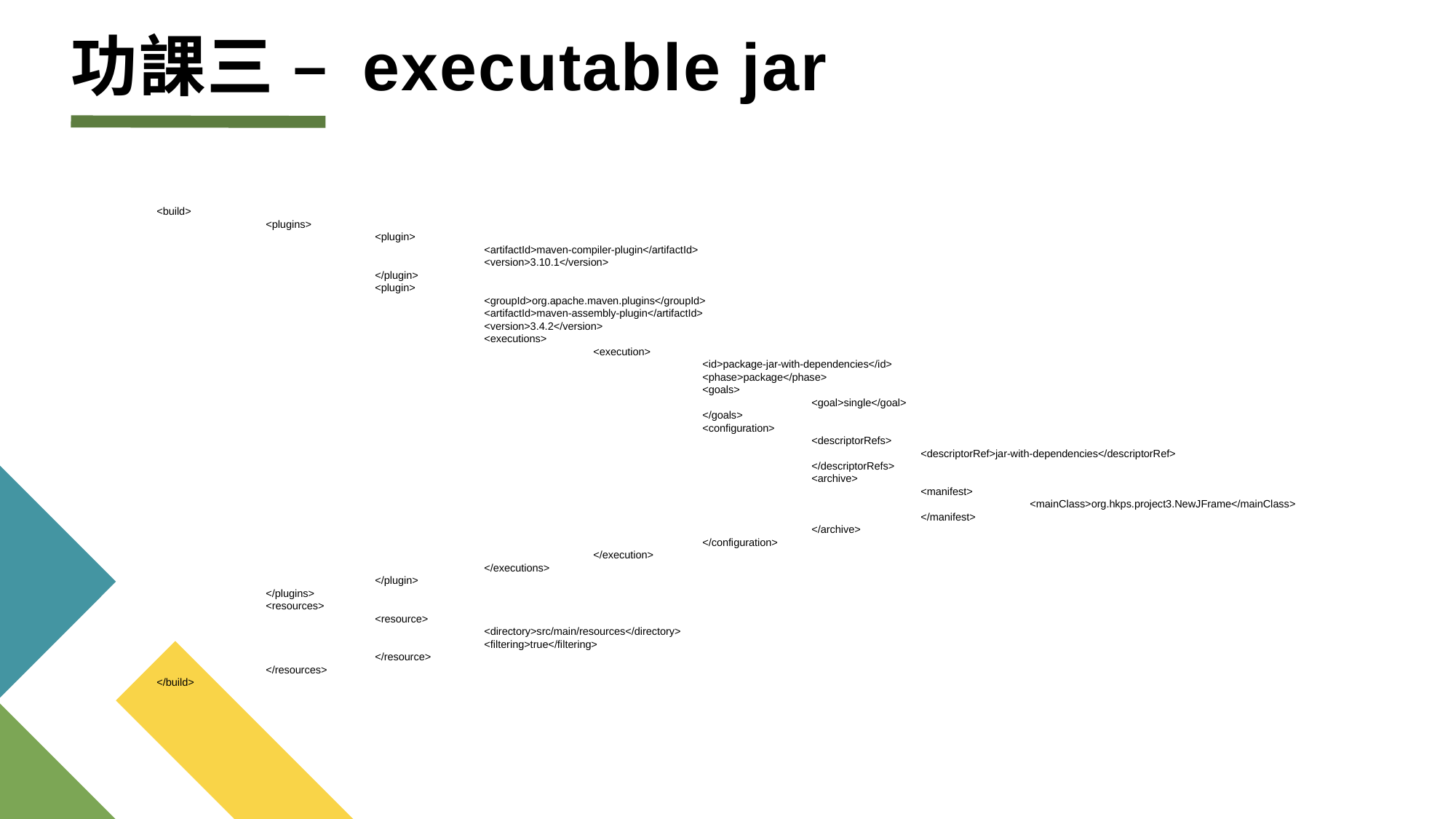

# 功課三 – executable jar
	<build>
		<plugins>
			<plugin>
				<artifactId>maven-compiler-plugin</artifactId>
				<version>3.10.1</version>
			</plugin>
			<plugin>
				<groupId>org.apache.maven.plugins</groupId>
				<artifactId>maven-assembly-plugin</artifactId>
				<version>3.4.2</version>
				<executions>
					<execution>
						<id>package-jar-with-dependencies</id>
						<phase>package</phase>
						<goals>
							<goal>single</goal>
						</goals>
						<configuration>
							<descriptorRefs>
								<descriptorRef>jar-with-dependencies</descriptorRef>
							</descriptorRefs>
							<archive>
								<manifest>
									<mainClass>org.hkps.project3.NewJFrame</mainClass>
								</manifest>
							</archive>
						</configuration>
					</execution>
				</executions>
			</plugin>
		</plugins>
		<resources>
			<resource>
				<directory>src/main/resources</directory>
				<filtering>true</filtering>
			</resource>
		</resources>
	</build>